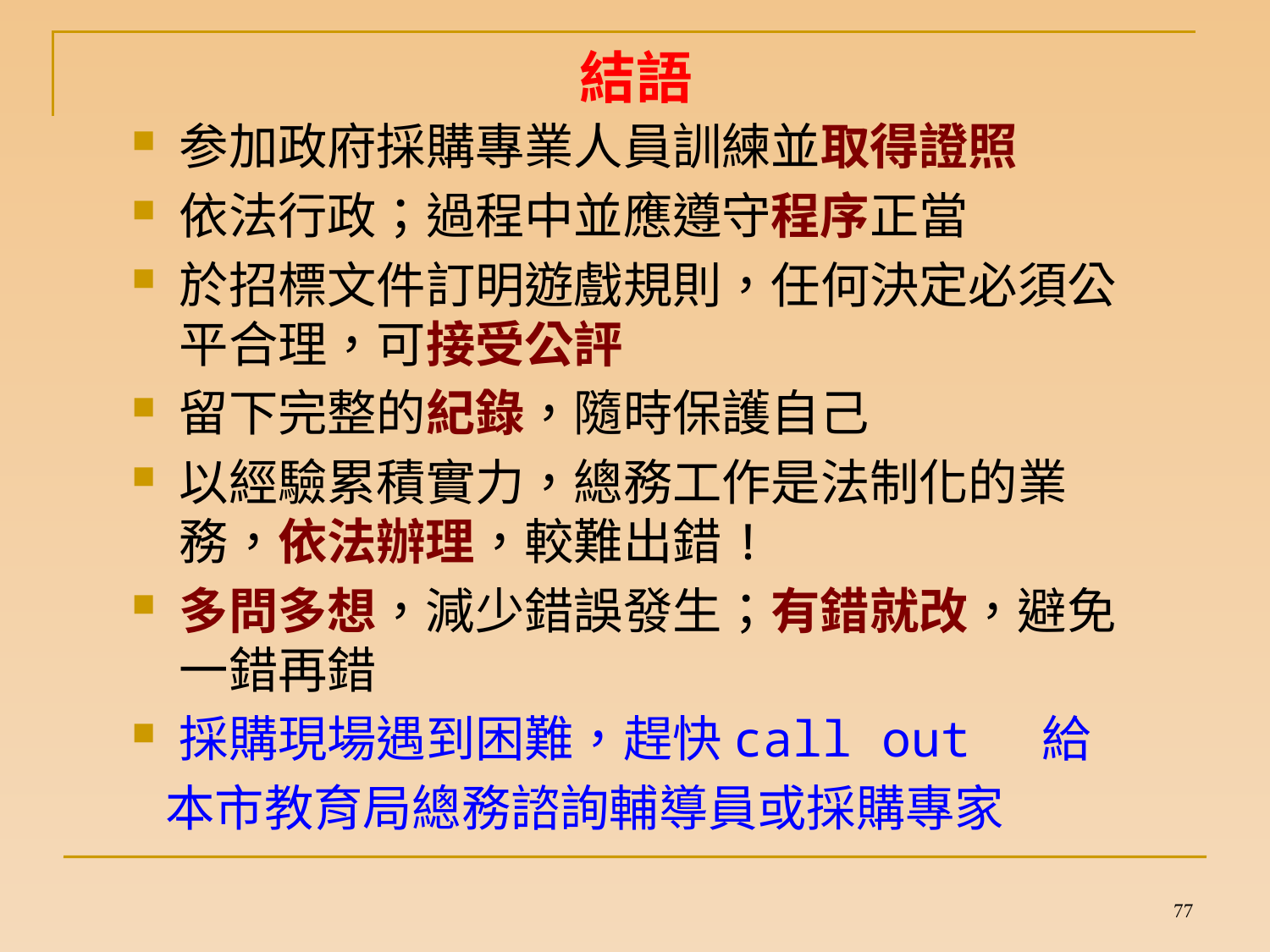

# 結語
参加政府採購專業人員訓練並取得證照
依法行政；過程中並應遵守程序正當
於招標文件訂明遊戲規則，任何決定必須公平合理，可接受公評
留下完整的紀錄，隨時保護自己
以經驗累積實力，總務工作是法制化的業務，依法辦理，較難出錯!
多問多想，減少錯誤發生；有錯就改，避免一錯再錯
採購現場遇到困難，趕快call out  給
  本市教育局總務諮詢輔導員或採購專家

77